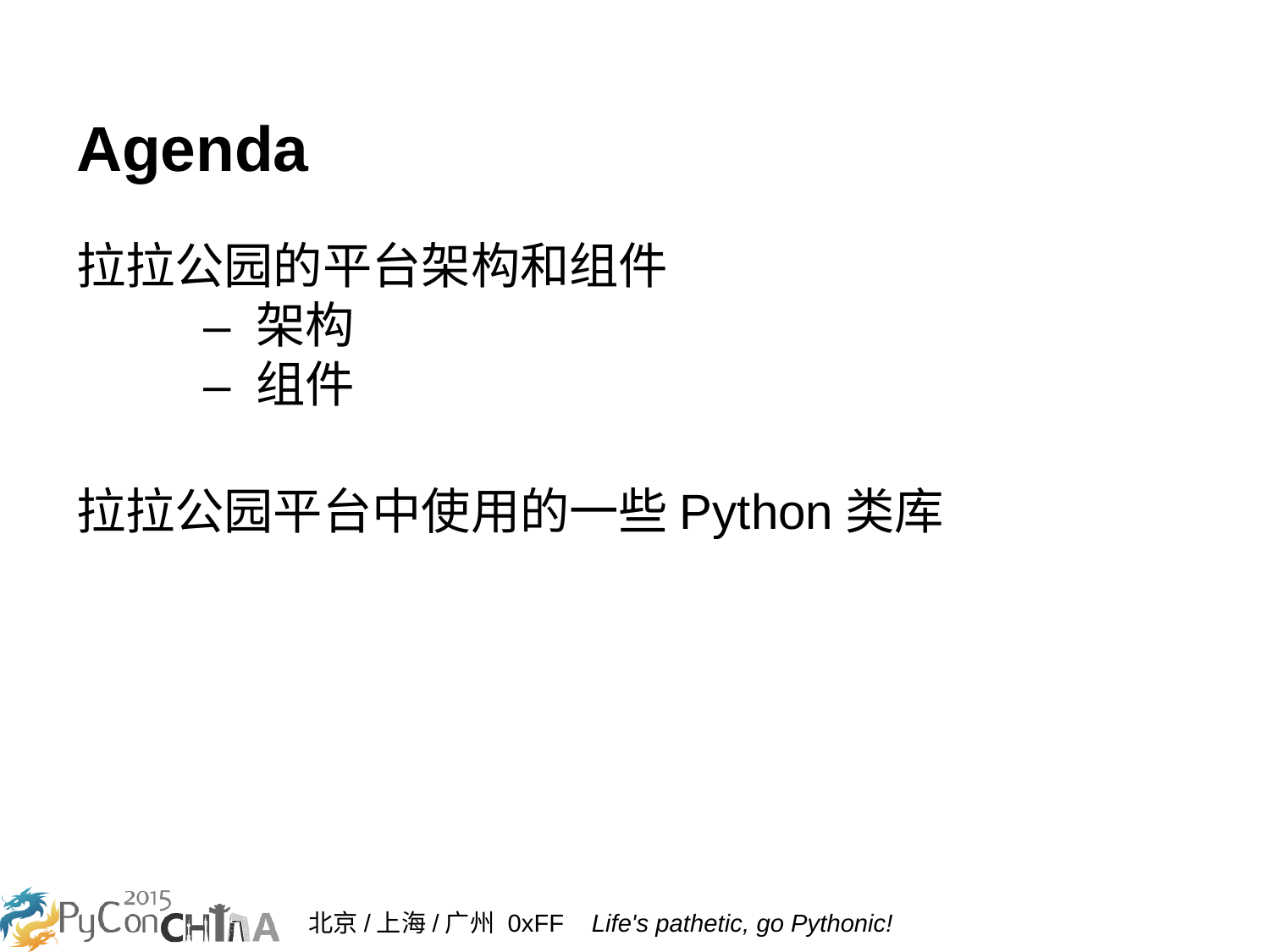

# Agenda
拉拉公园的平台架构和组件
	– 架构
	– 组件
拉拉公园平台中使用的一些Python类库